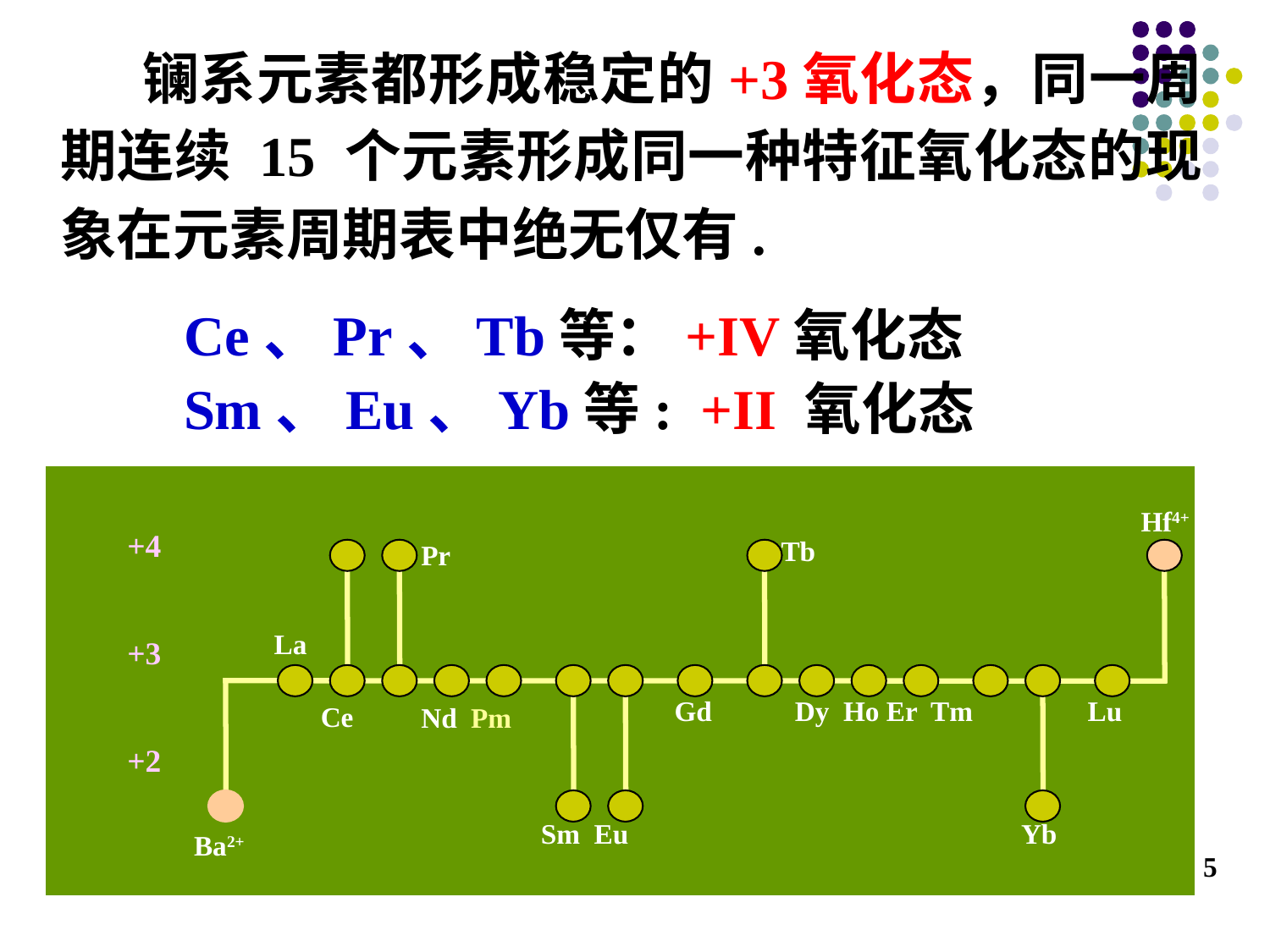

镧系元素都形成稳定的+3氧化态，同一周期连续 15 个元素形成同一种特征氧化态的现象在元素周期表中绝无仅有.
Ce、Pr、Tb等：+IV氧化态
Sm、Eu、Yb等:  +II 氧化态

+4
+3
+2
Hf4+
Tb
Pr

La
Gd
Dy  Ho Er  Tm
Lu
Ce
Nd  Pm
Sm  Eu
Yb
Ba2+
5